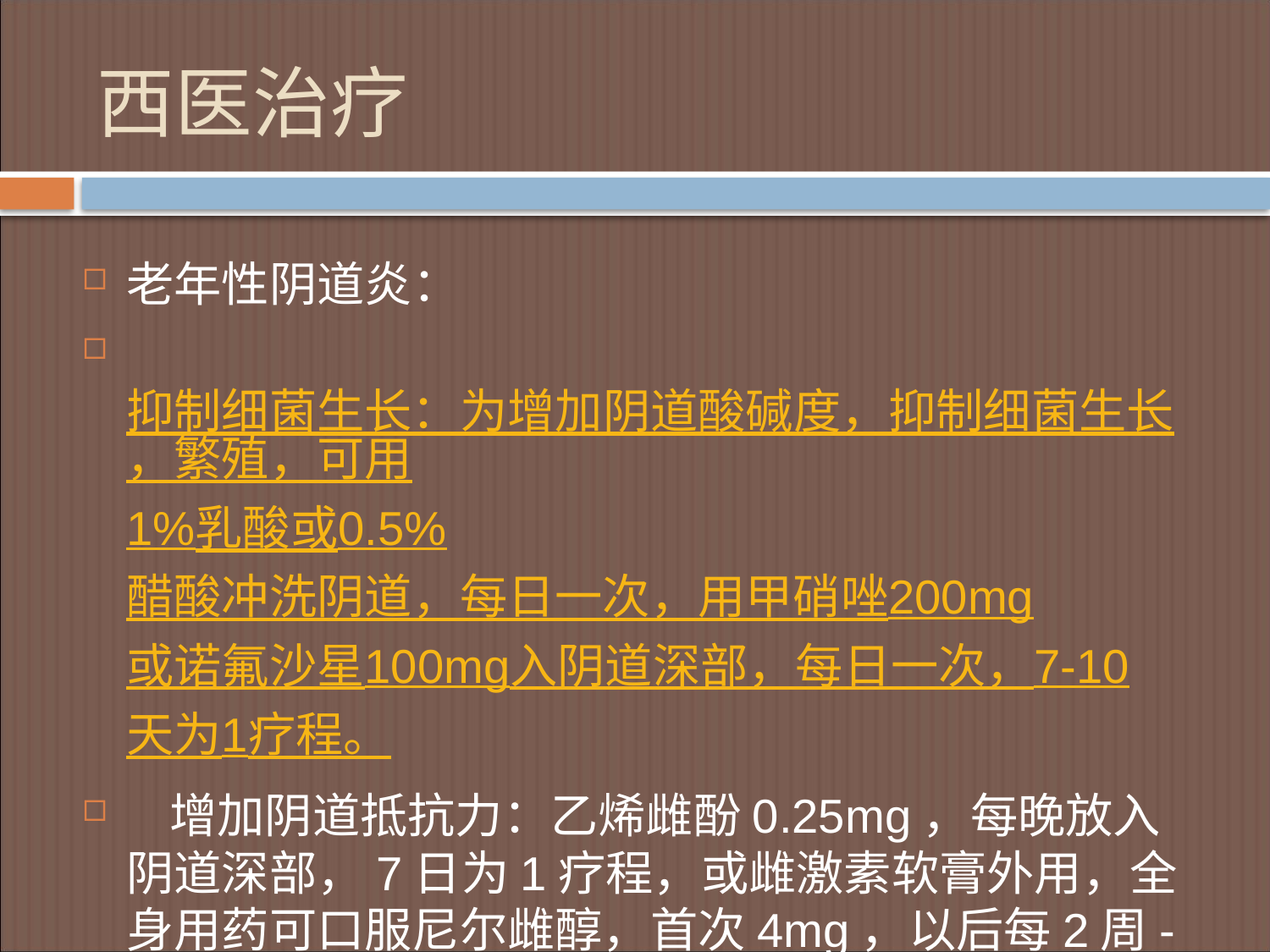

# 西医治疗
老年性阴道炎：
    抑制细菌生长：为增加阴道酸碱度，抑制细菌生长，繁殖，可用1%乳酸或0.5%醋酸冲洗阴道，每日一次，用甲硝唑200mg或诺氟沙星100mg入阴道深部，每日一次，7-10天为1疗程。
   增加阴道抵抗力：乙烯雌酚0.25mg，每晚放入阴道深部，7日为1疗程，或雌激素软膏外用，全身用药可口服尼尔雌醇，首次4mg，以后每2周-4周用一次，每次2mg，维持2-3个月；乳腺癌，子宫内膜癌患者禁用雌激素。